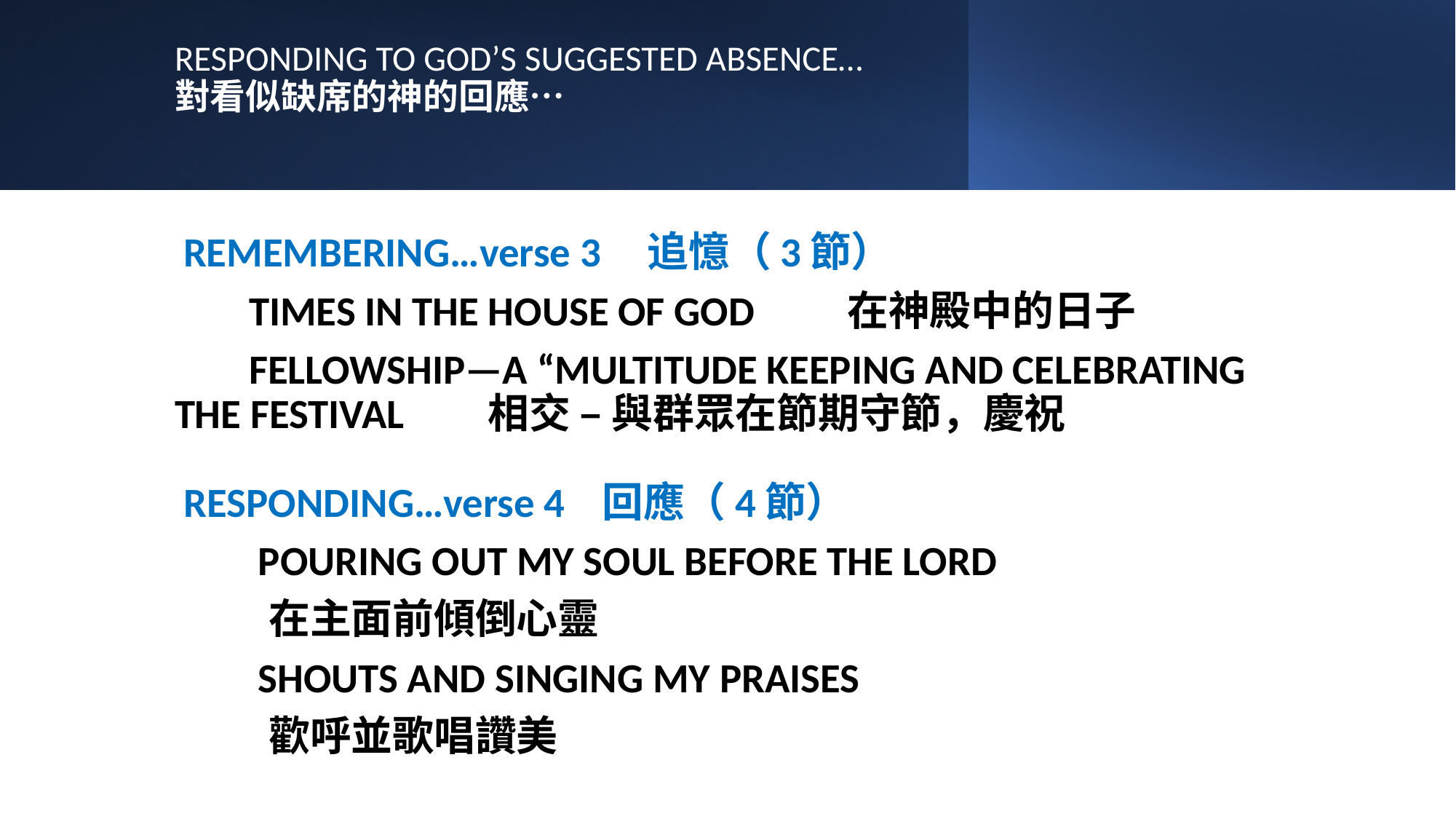

# RESPONDING TO GOD’S SUGGESTED ABSENCE… 對看似缺席的神的回應…
 REMEMBERING…verse 3    追憶（3節）
        TIMES IN THE HOUSE OF GOD         在神殿中的日子
        FELLOWSHIP—A “MULTITUDE KEEPING AND CELEBRATING THE FESTIVAL        相交 – 與群眾在節期守節，慶祝

 RESPONDING…verse 4   回應（4節）
         POURING OUT MY SOUL BEFORE THE LORD
         在主面前傾倒心靈
         SHOUTS AND SINGING MY PRAISES
         歡呼並歌唱讚美